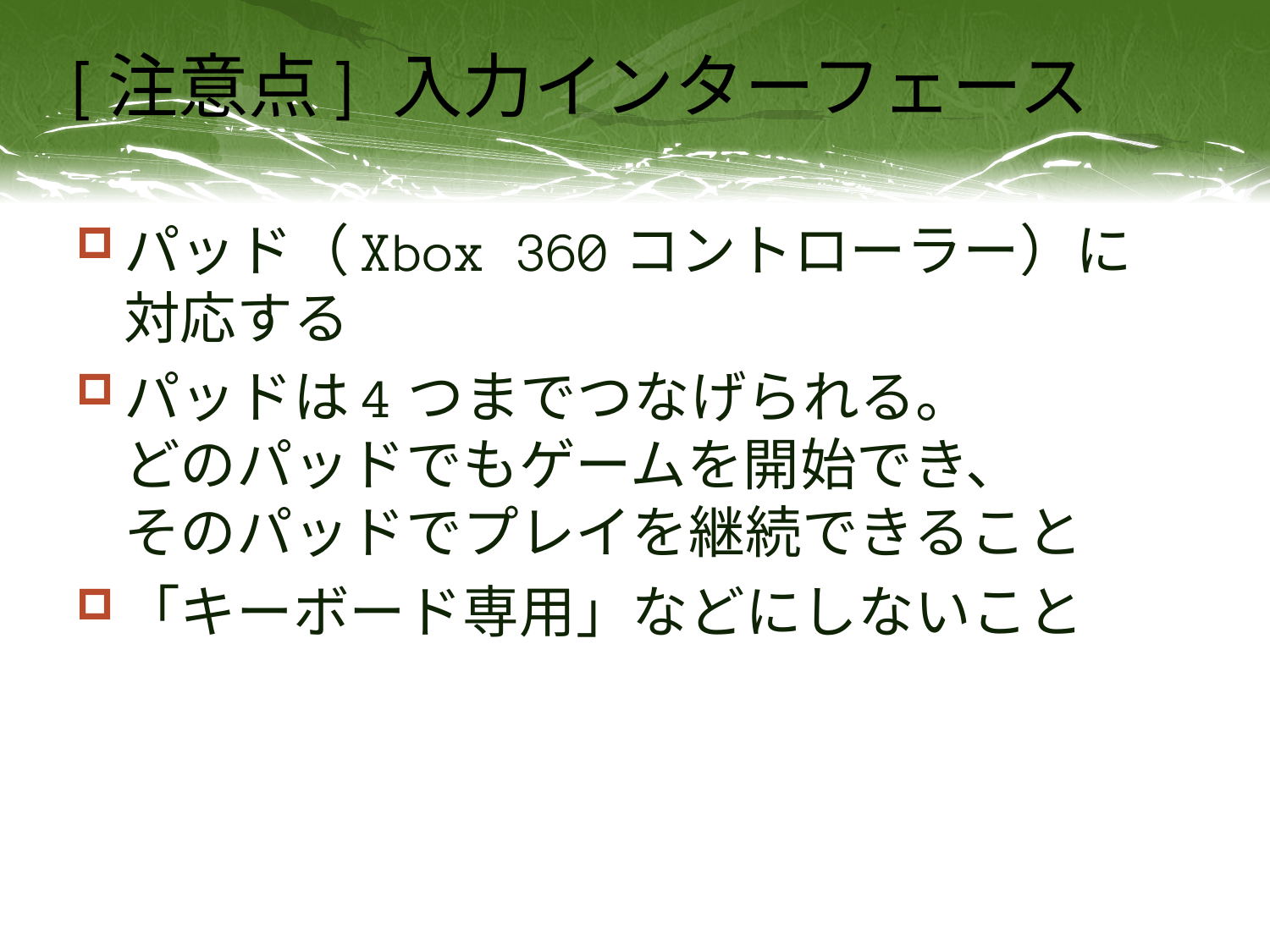

# [注意点] 入力インターフェース
パッド（Xbox 360コントローラー）に
対応する
パッドは4つまでつなげられる。
どのパッドでもゲームを開始でき、
そのパッドでプレイを継続できること
「キーボード専用」などにしないこと